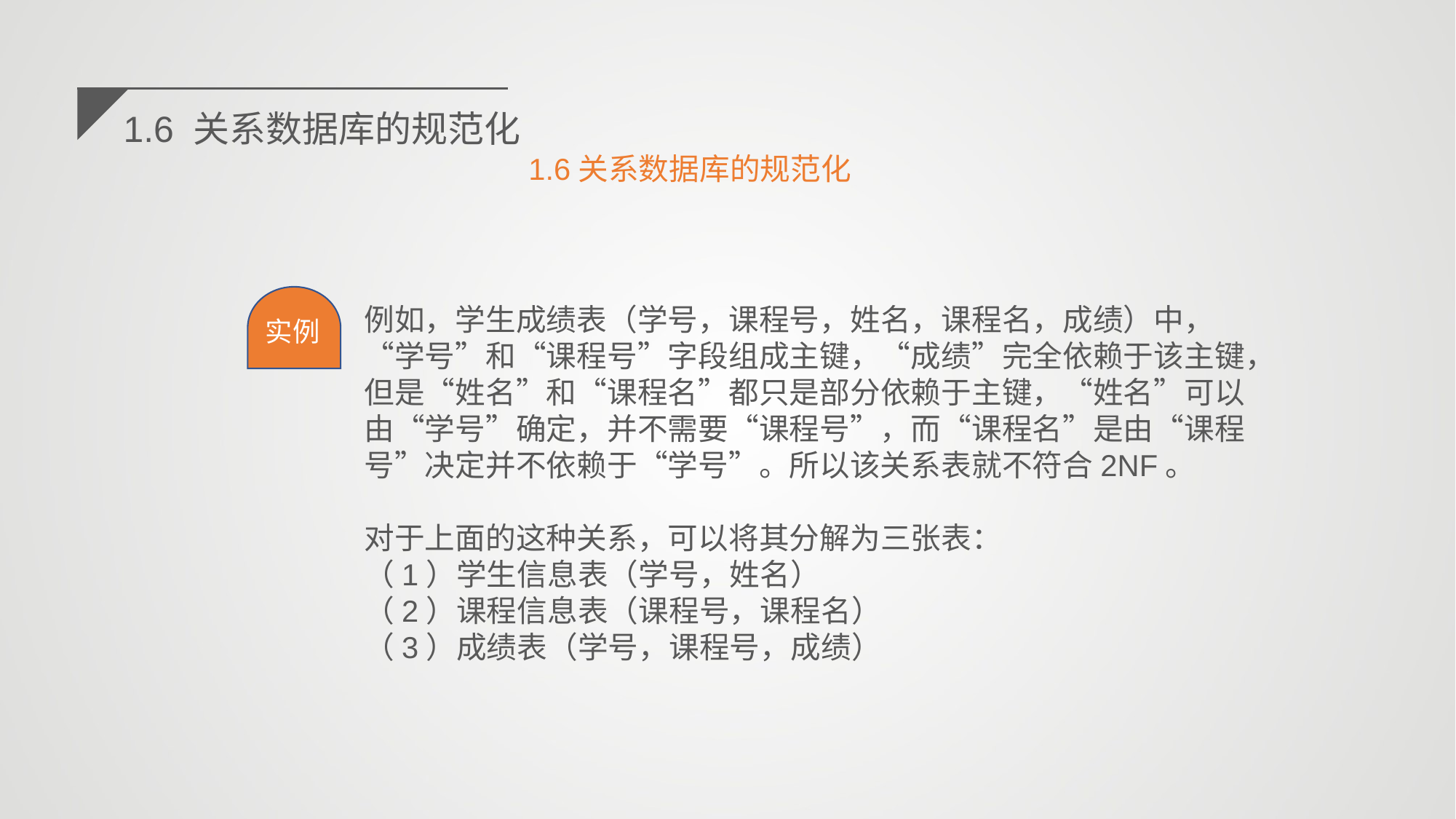

1.6 关系数据库的规范化
1.6关系数据库的规范化

例如，学生成绩表（学号，课程号，姓名，课程名，成绩）中，“学号”和“课程号”字段组成主键，“成绩”完全依赖于该主键，但是“姓名”和“课程名”都只是部分依赖于主键，“姓名”可以由“学号”确定，并不需要“课程号”，而“课程名”是由“课程号”决定并不依赖于“学号”。所以该关系表就不符合2NF。

对于上面的这种关系，可以将其分解为三张表：
（1）学生信息表（学号，姓名）
（2）课程信息表（课程号，课程名）
（3）成绩表（学号，课程号，成绩）

实例